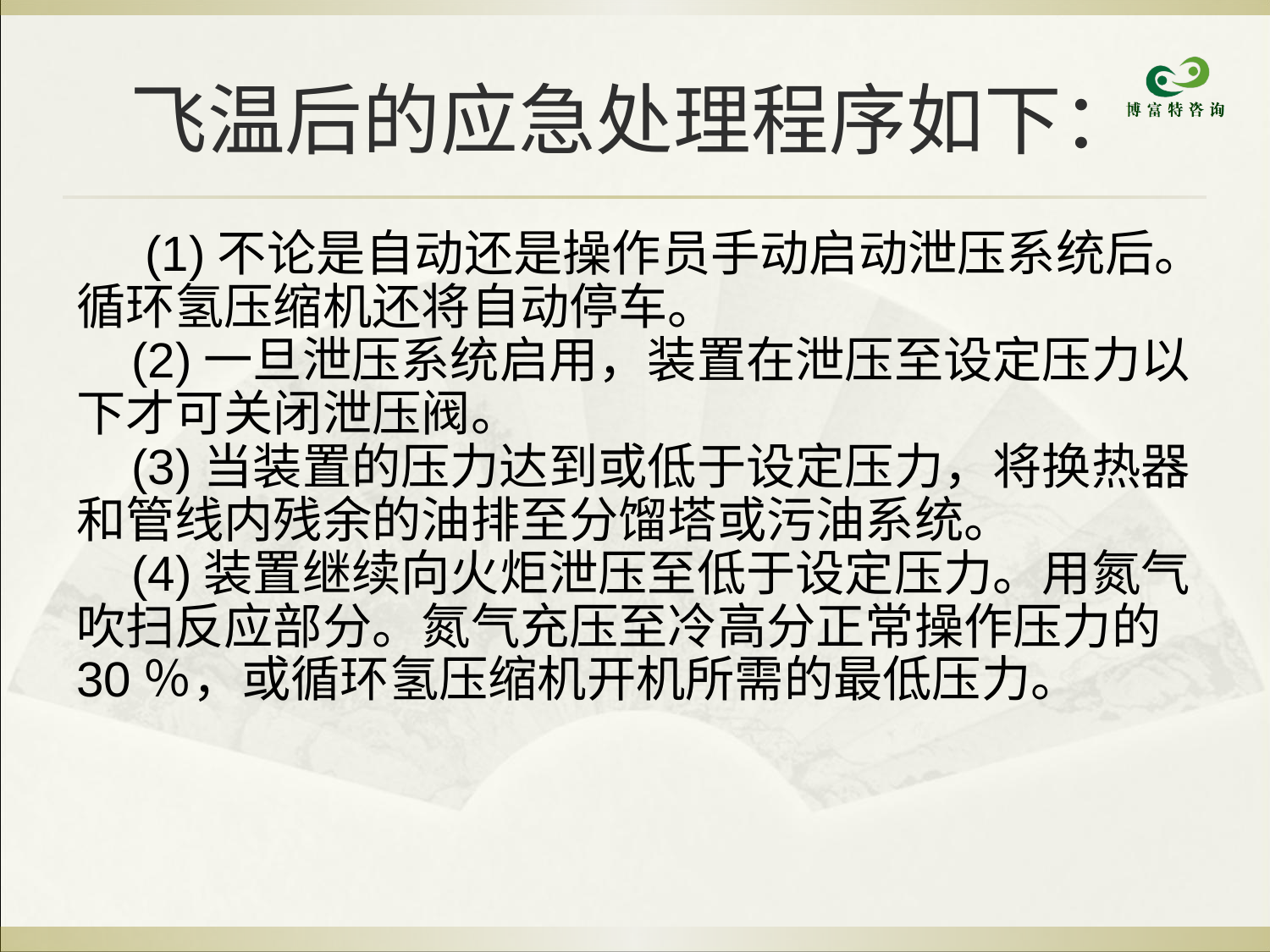

飞温后的应急处理程序如下：
     (1)不论是自动还是操作员手动启动泄压系统后。循环氢压缩机还将自动停车。
    (2)一旦泄压系统启用，装置在泄压至设定压力以下才可关闭泄压阀。
    (3)当装置的压力达到或低于设定压力，将换热器和管线内残余的油排至分馏塔或污油系统。
    (4)装置继续向火炬泄压至低于设定压力。用氮气吹扫反应部分。氮气充压至冷高分正常操作压力的30％，或循环氢压缩机开机所需的最低压力。